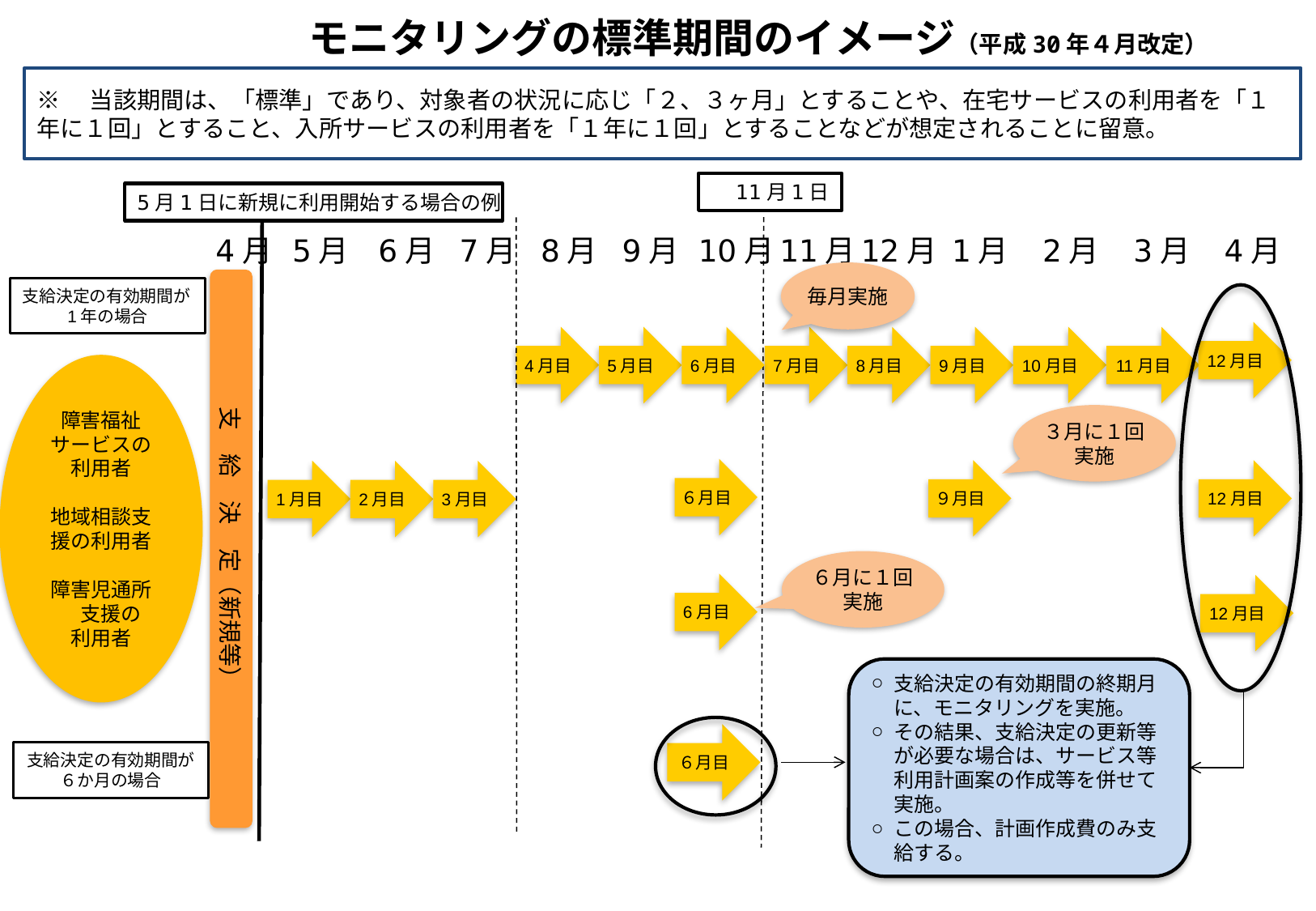

モニタリングの標準期間のイメージ（平成30年４月改定）
※　当該期間は、「標準」であり、対象者の状況に応じ「２、３ヶ月」とすることや、在宅サービスの利用者を「１年に１回」とすること、入所サービスの利用者を「１年に１回」とすることなどが想定されることに留意。
　11月1日
5月1日に新規に利用開始する場合の例
5月
2月
3月
4月
6月
7月
8月
9月
10月
11月
12月
1月
4月
毎月実施
支　給　決　定（新規等）
支給決定の有効期間が1年の場合

12月目
4月目
5月目
6月目
7月目
8月目
9月目
10月目
11月目
障害福祉サービスの利用者

地域相談支援の利用者

障害児通所　支援の
利用者
３月に１回
実施
６月目
９月目
12月目
1月目
2月目
3月目
６月に１回
実施
6月目
12月目
支給決定の有効期間の終期月に、モニタリングを実施。
その結果、支給決定の更新等が必要な場合は、サービス等利用計画案の作成等を併せて実施。
この場合、計画作成費のみ支給する。

６月目
支給決定の有効期間が６か月の場合